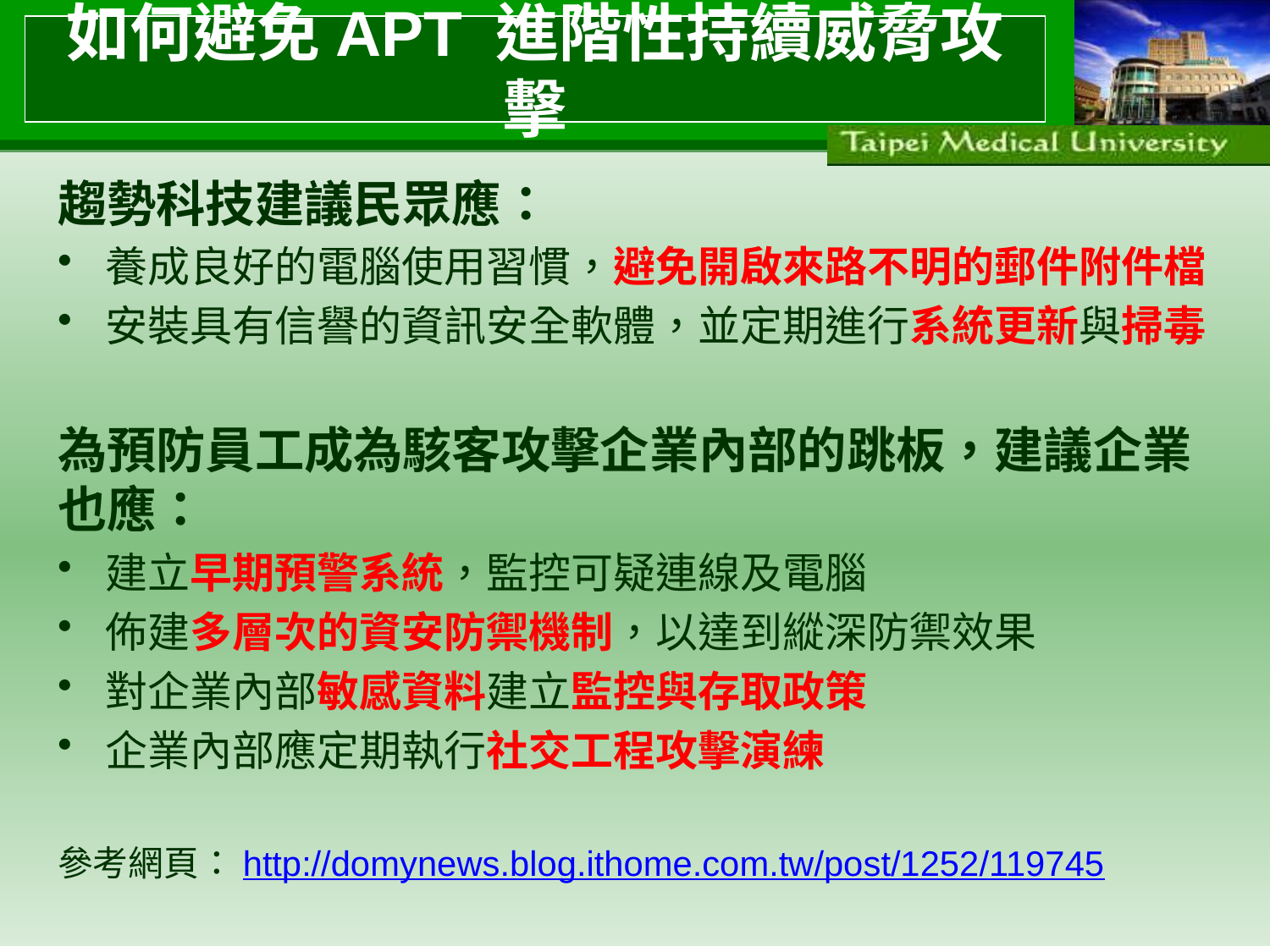

# 如何避免APT 進階性持續威脅攻擊
趨勢科技建議民眾應：
養成良好的電腦使用習慣，避免開啟來路不明的郵件附件檔
安裝具有信譽的資訊安全軟體，並定期進行系統更新與掃毒

為預防員工成為駭客攻擊企業內部的跳板，建議企業也應：
建立早期預警系統，監控可疑連線及電腦
佈建多層次的資安防禦機制，以達到縱深防禦效果
對企業內部敏感資料建立監控與存取政策
企業內部應定期執行社交工程攻擊演練

參考網頁：http://domynews.blog.ithome.com.tw/post/1252/119745